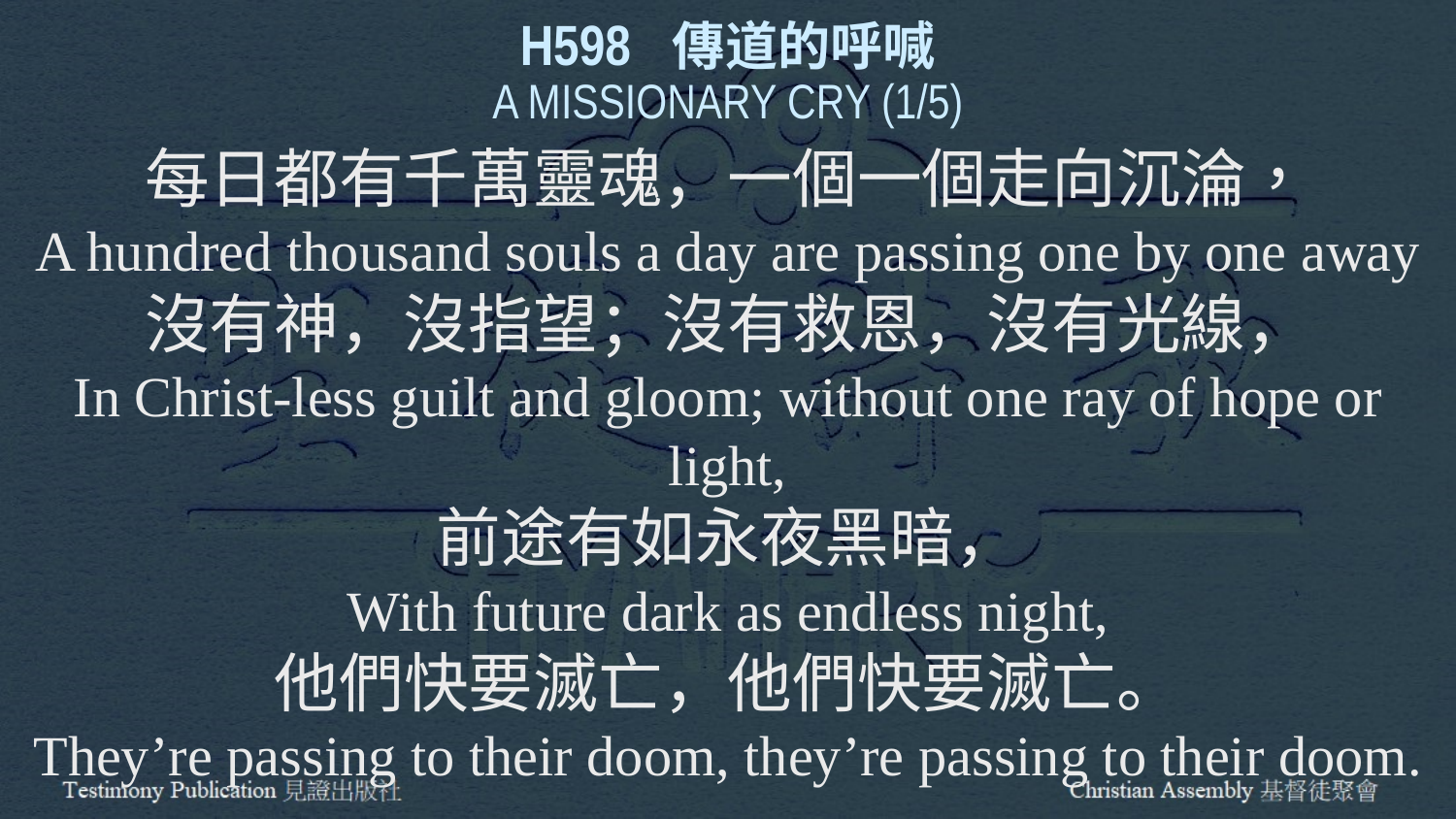

H598  傳道的呼喊
A MISSIONARY CRY (1/5)
每日都有千萬靈魂，一個一個走向沉淪，
A hundred thousand souls a day are passing one by one away
沒有神，沒指望；沒有救恩，沒有光線，
In Christ-less guilt and gloom; without one ray of hope or light,
前途有如永夜黑暗，
With future dark as endless night,
他們快要滅亡，他們快要滅亡。
They’re passing to their doom, they’re passing to their doom.